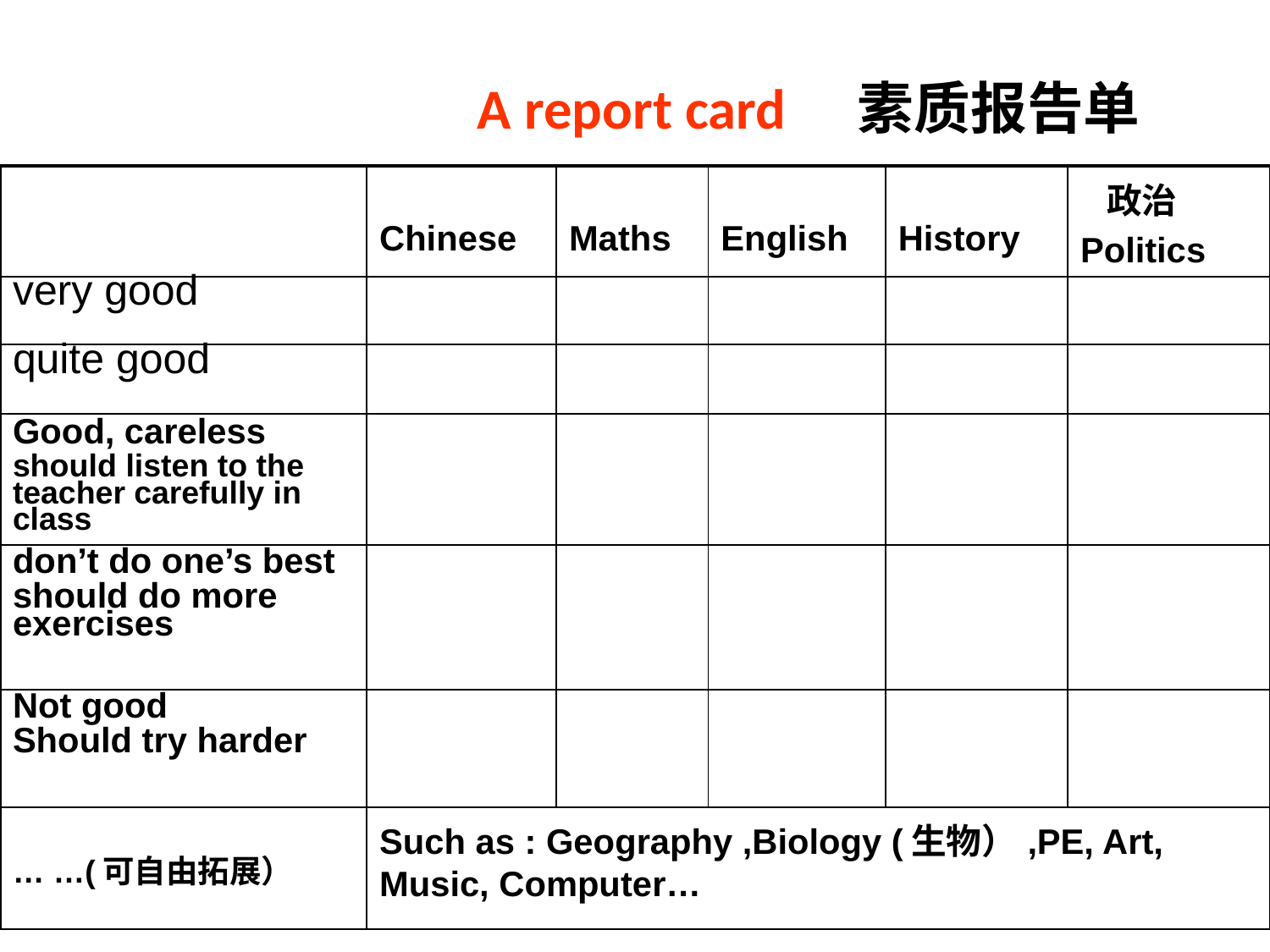

A report card
素质报告单
|  | Chinese | Maths | English | History | 政治 Politics |
| --- | --- | --- | --- | --- | --- |
| very good |  |  |  |  |  |
| quite good |  |  |  |  |  |
| Good, careless should listen to the teacher carefully in class |  |  |  |  |  |
| don’t do one’s best should do more exercises |  |  |  |  |  |
| Not good Should try harder |  |  |  |  |  |
| … …(可自由拓展） | Such as : Geography ,Biology (生物）,PE, Art, Music, Computer… |  |  |  |  |